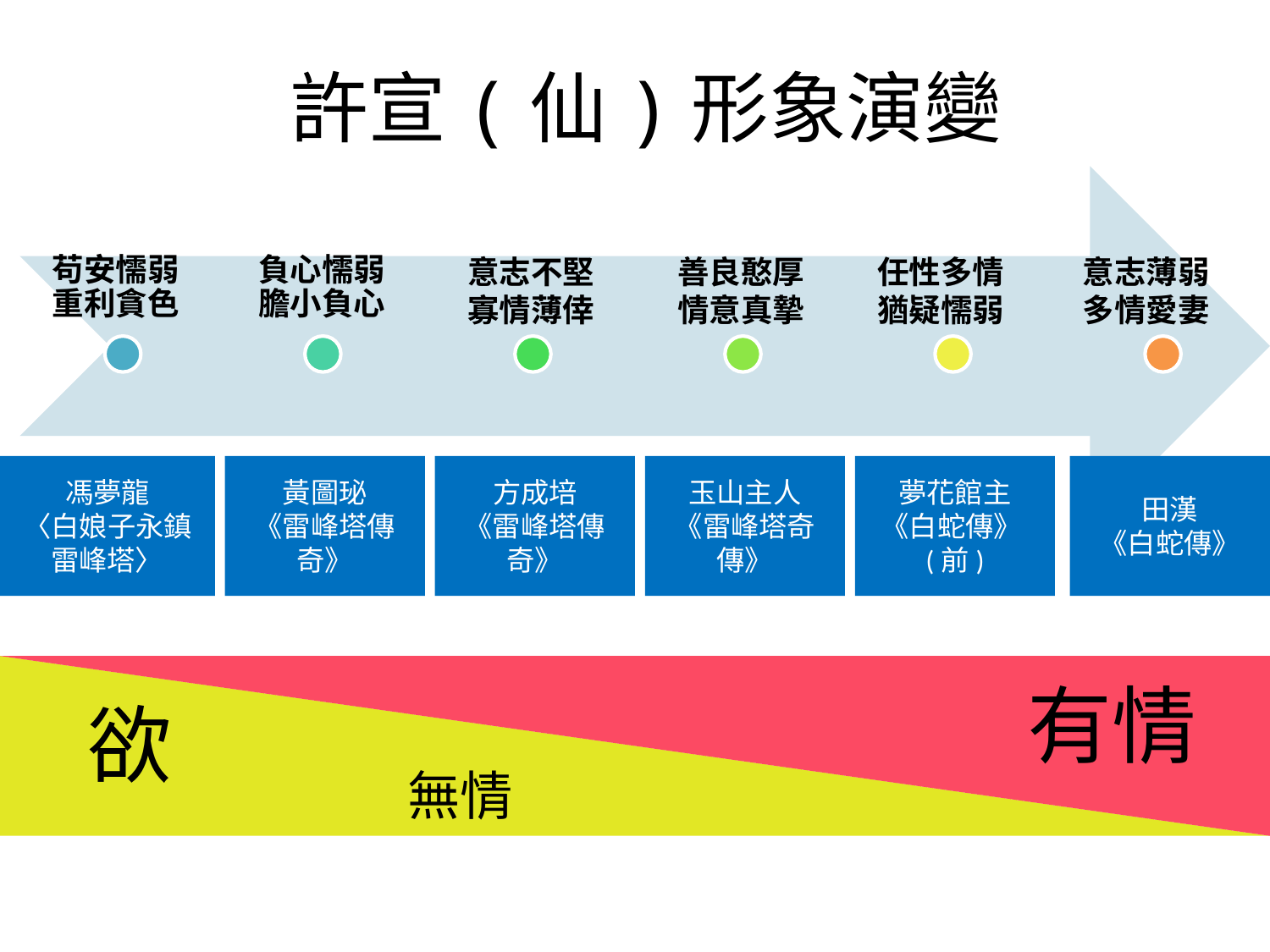

# 許宣(仙)形象演變
苟安懦弱重利貪色
負心懦弱膽小負心

意志不堅
寡情薄倖
善良憨厚情意真摯
任性多情
猶疑懦弱
意志薄弱
多情愛妻
馮夢龍
〈白娘子永鎮雷峰塔〉
黃圖珌
《雷峰塔傳奇》
方成培
《雷峰塔傳奇》
玉山主人
《雷峰塔奇傳》
夢花館主
《白蛇傳》(前)
田漢
《白蛇傳》

有情
欲
無情